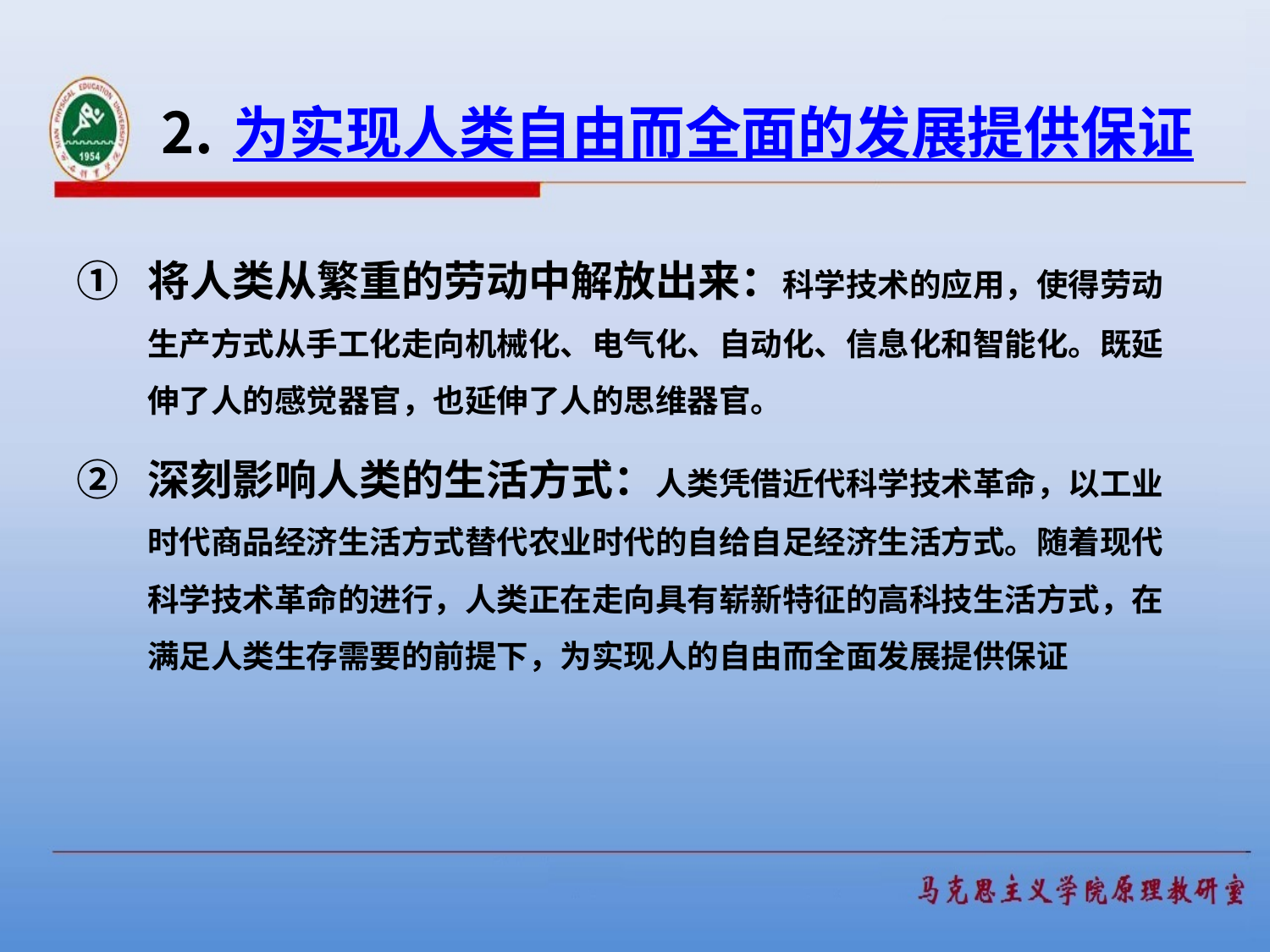

# 为实现人类自由而全面的发展提供保证
将人类从繁重的劳动中解放出来：科学技术的应用，使得劳动生产方式从手工化走向机械化、电气化、自动化、信息化和智能化。既延伸了人的感觉器官，也延伸了人的思维器官。
深刻影响人类的生活方式：人类凭借近代科学技术革命，以工业时代商品经济生活方式替代农业时代的自给自足经济生活方式。随着现代科学技术革命的进行，人类正在走向具有崭新特征的高科技生活方式，在满足人类生存需要的前提下，为实现人的自由而全面发展提供保证